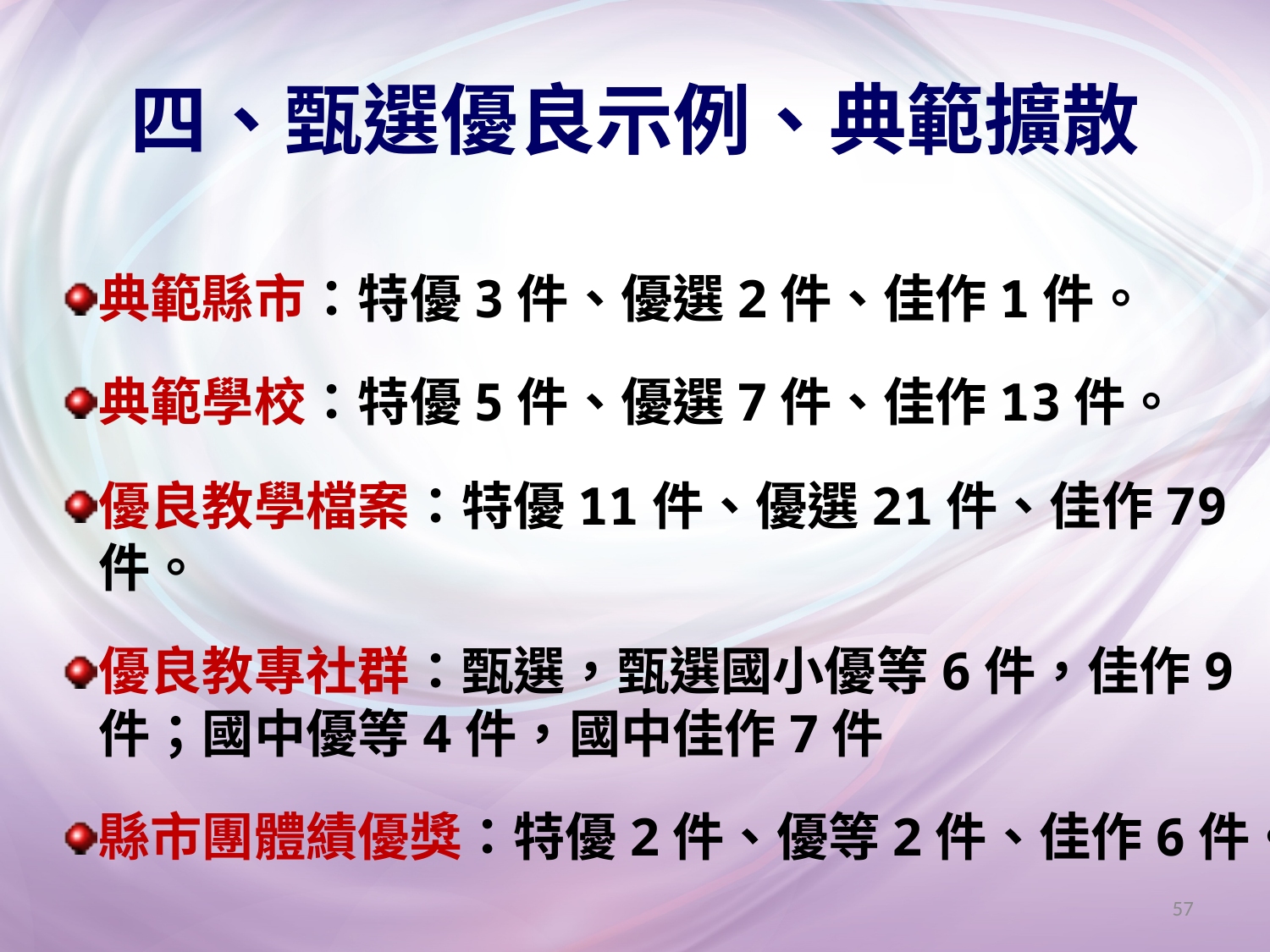

# 四、甄選優良示例、典範擴散
典範縣市：特優3件、優選2件、佳作1件。
典範學校：特優5件、優選7件、佳作13件。
優良教學檔案：特優11件、優選21件、佳作79件。
優良教專社群：甄選，甄選國小優等6件，佳作9件；國中優等4件，國中佳作7件
縣市團體績優獎：特優2件、優等2件、佳作6件。
57